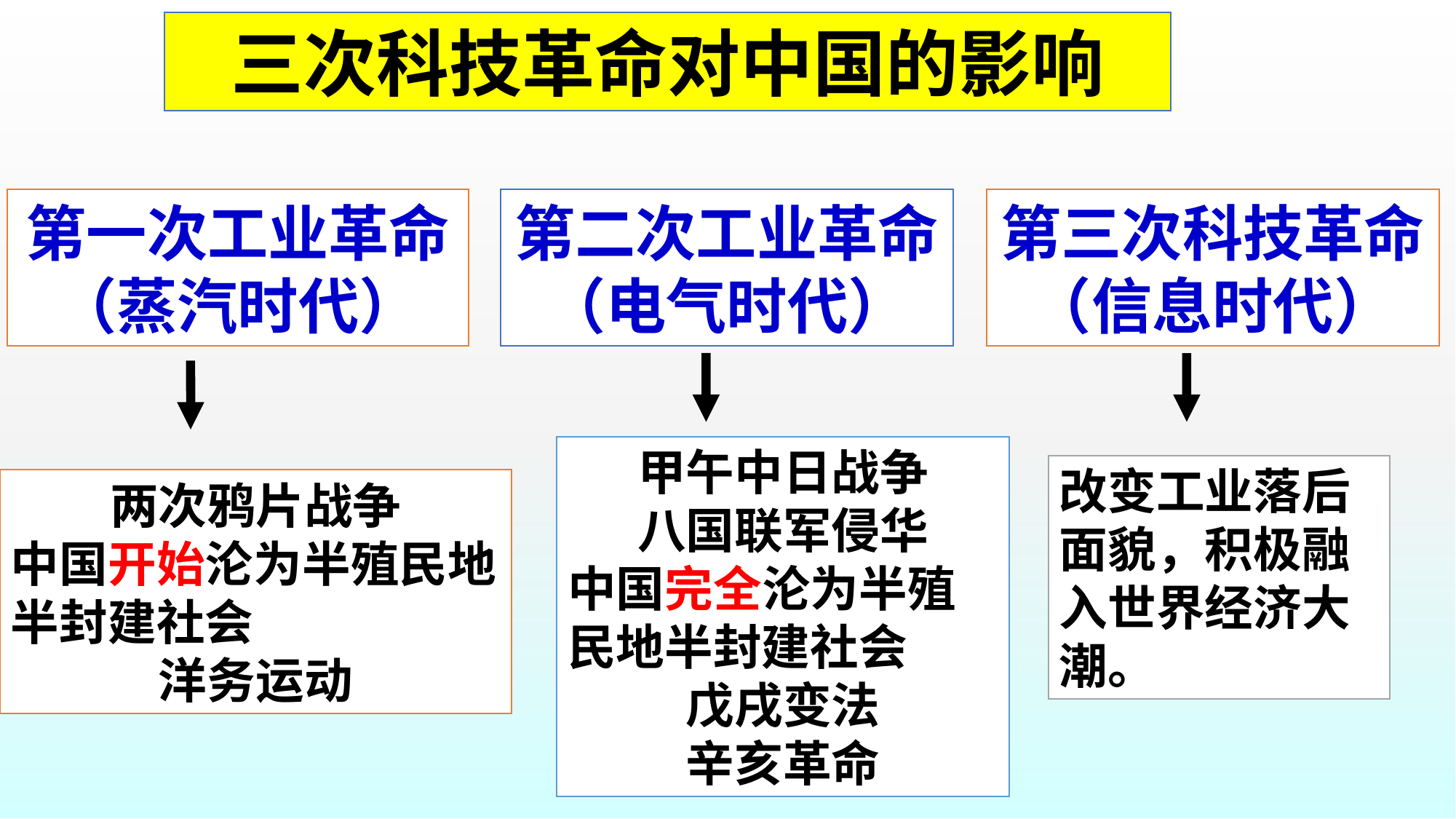

三次科技革命对中国的影响
第三次科技革命（信息时代）
第一次工业革命（蒸汽时代）
第二次工业革命（电气时代）

甲午中日战争
八国联军侵华
中国完全沦为半殖民地半封建社会
戊戌变法
辛亥革命
改变工业落后面貌，积极融入世界经济大潮。
两次鸦片战争
中国开始沦为半殖民地半封建社会
洋务运动